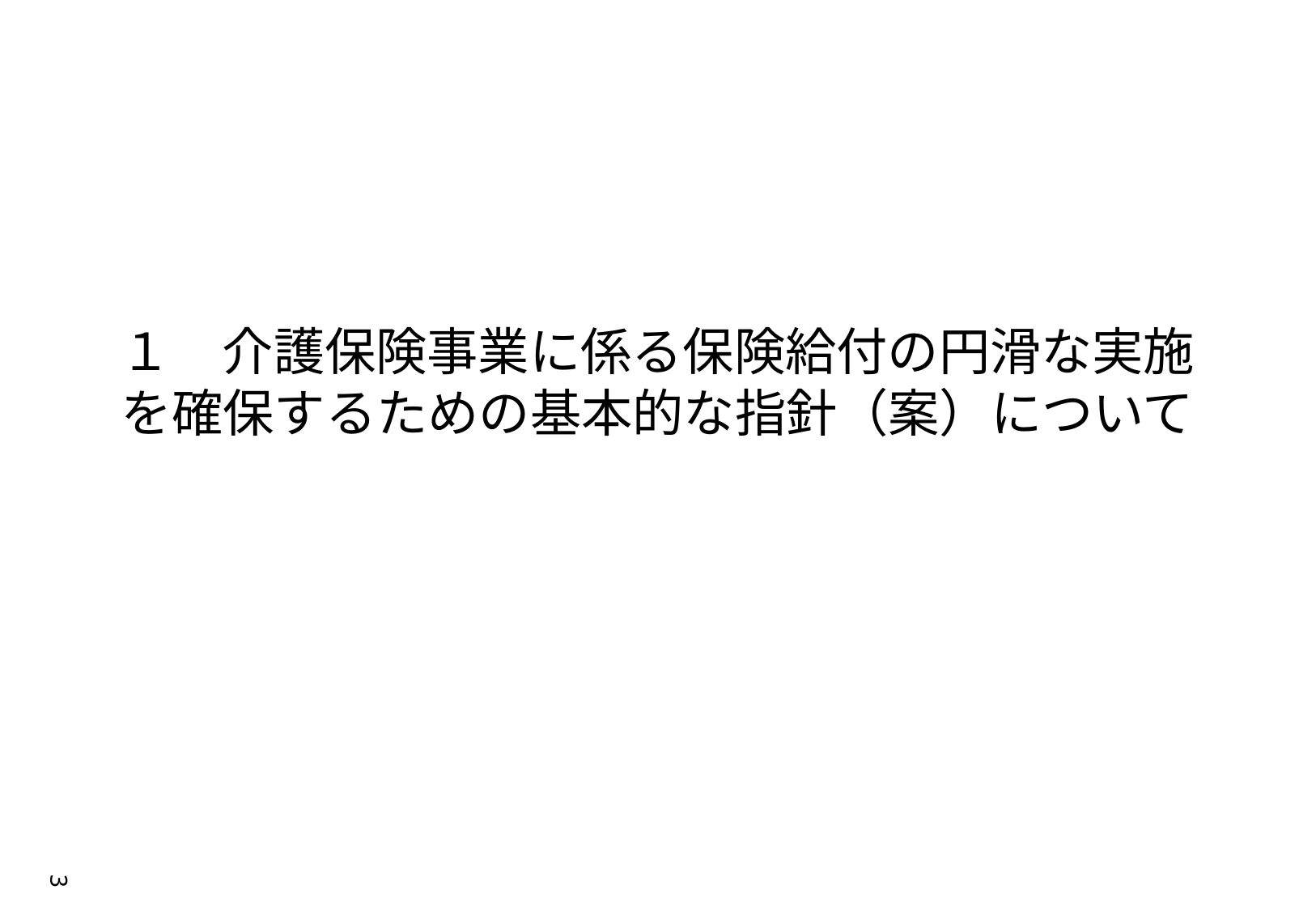

# １　介護保険事業に係る保険給付の円滑な実施を確保するための基本的な指針（案）について
3